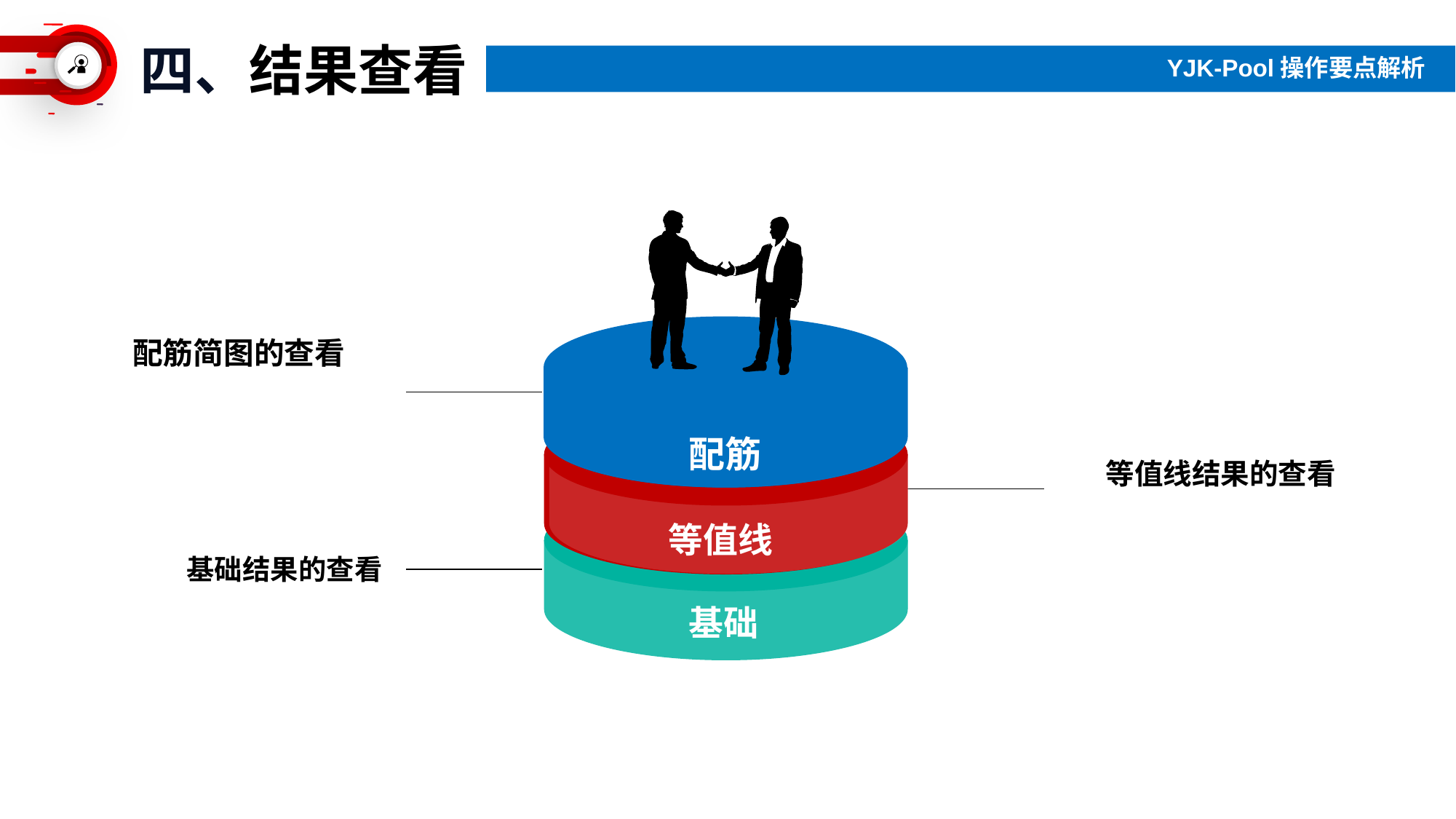

四、结果查看

YJK-Pool操作要点解析

配筋简图的查看

配筋

等值线
等值线结果的查看

基础结果的查看

基础